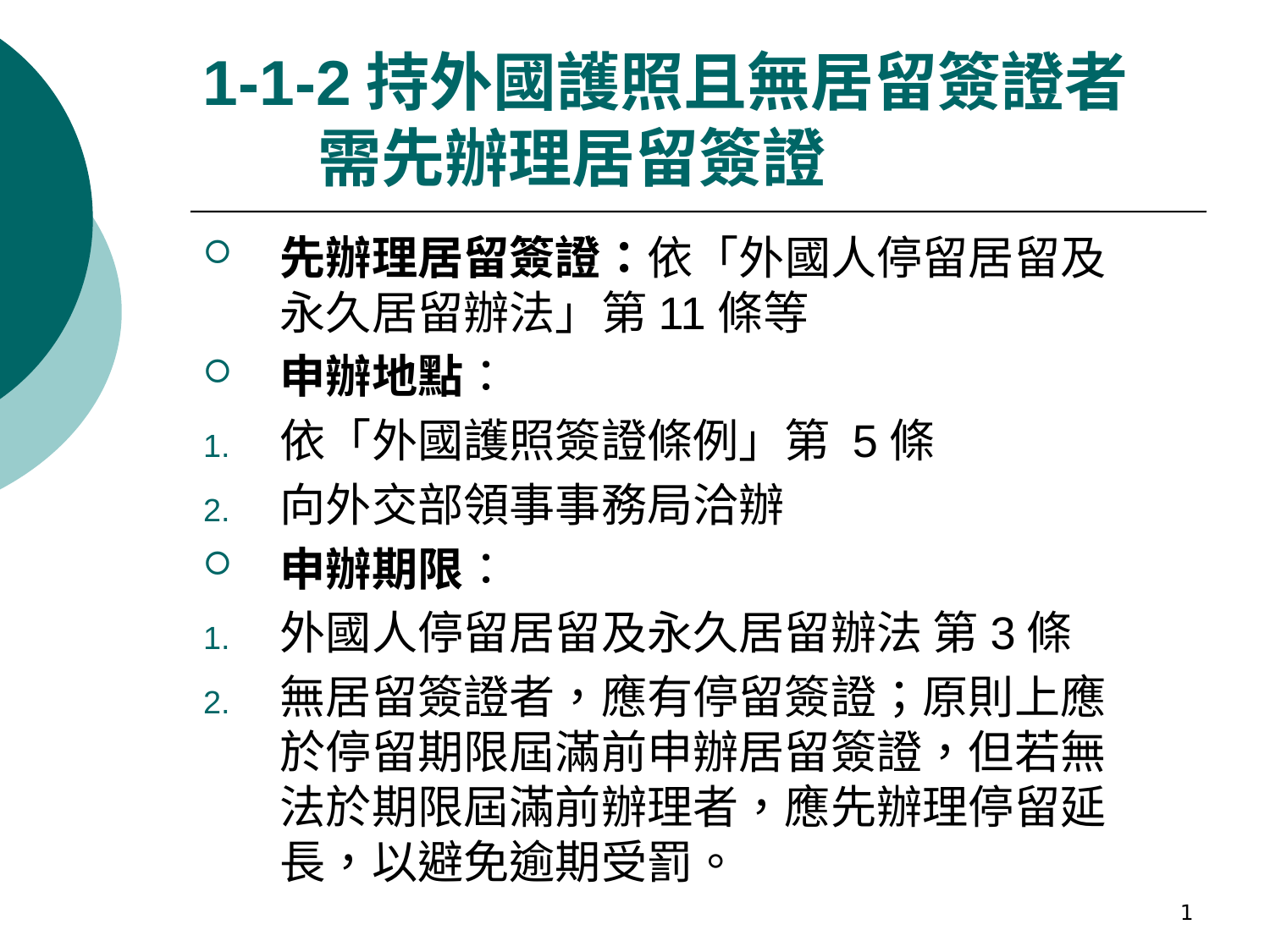

# 1-1-2持外國護照且無居留簽證者 需先辦理居留簽證
先辦理居留簽證：依「外國人停留居留及永久居留辦法」第11條等
申辦地點：
依「外國護照簽證條例」第 5條
向外交部領事事務局洽辦
申辦期限：
外國人停留居留及永久居留辦法 第3條
無居留簽證者，應有停留簽證；原則上應於停留期限屆滿前申辦居留簽證，但若無法於期限屆滿前辦理者，應先辦理停留延長，以避免逾期受罰。

1